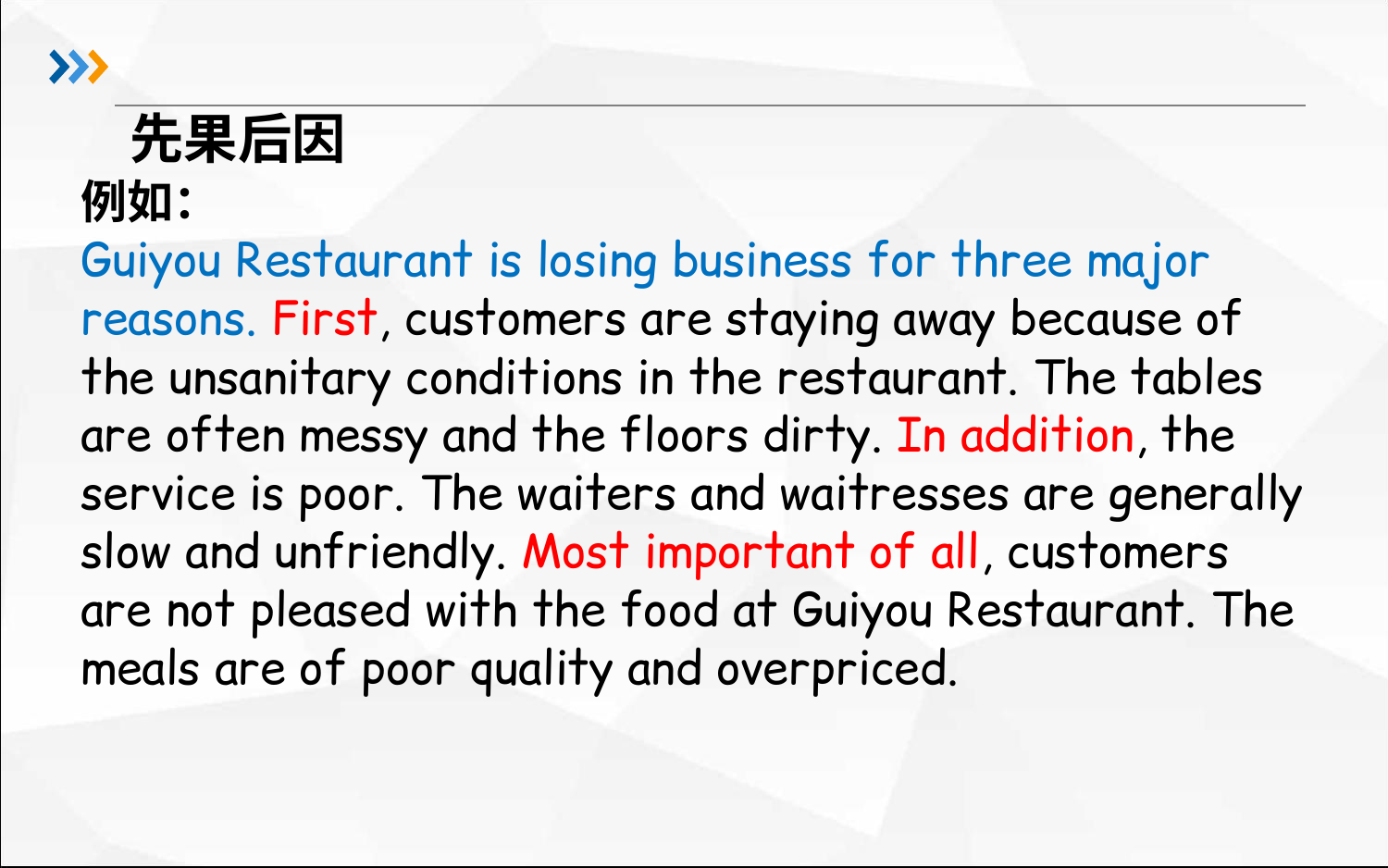

先果后因
例如：
Guiyou Restaurant is losing business for three major reasons. First, customers are staying away because of the unsanitary conditions in the restaurant. The tables are often messy and the floors dirty. In addition, the service is poor. The waiters and waitresses are generally slow and unfriendly. Most important of all, customers are not pleased with the food at Guiyou Restaurant. The meals are of poor quality and overpriced.